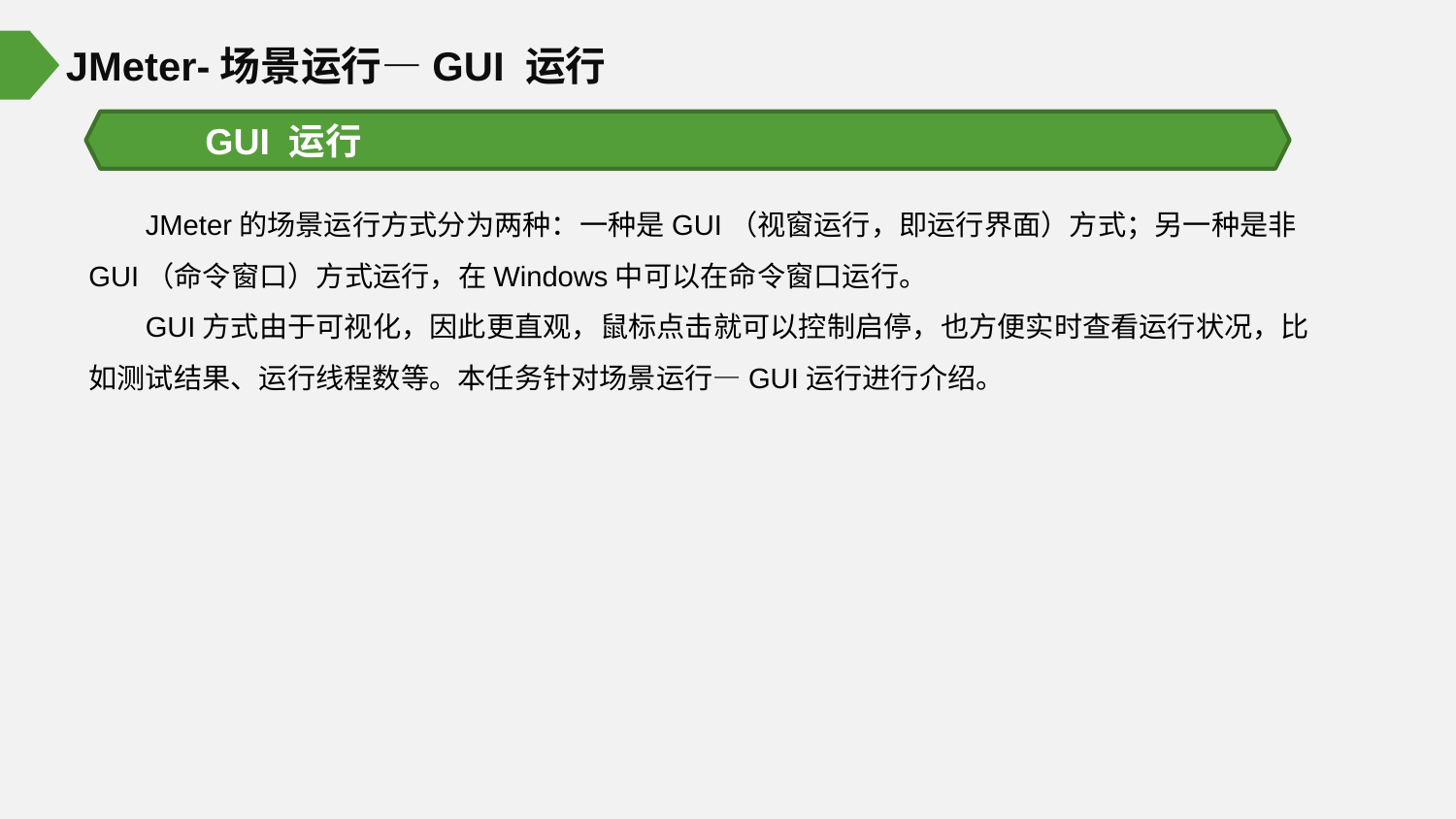

JMeter-场景运行—GUI 运行
GUI 运行
JMeter的场景运行方式分为两种：一种是GUI（视窗运行，即运行界面）方式；另一种是非GUI（命令窗口）方式运行，在Windows中可以在命令窗口运行。
GUI方式由于可视化，因此更直观，鼠标点击就可以控制启停，也方便实时查看运行状况，比如测试结果、运行线程数等。本任务针对场景运行—GUI运行进行介绍。